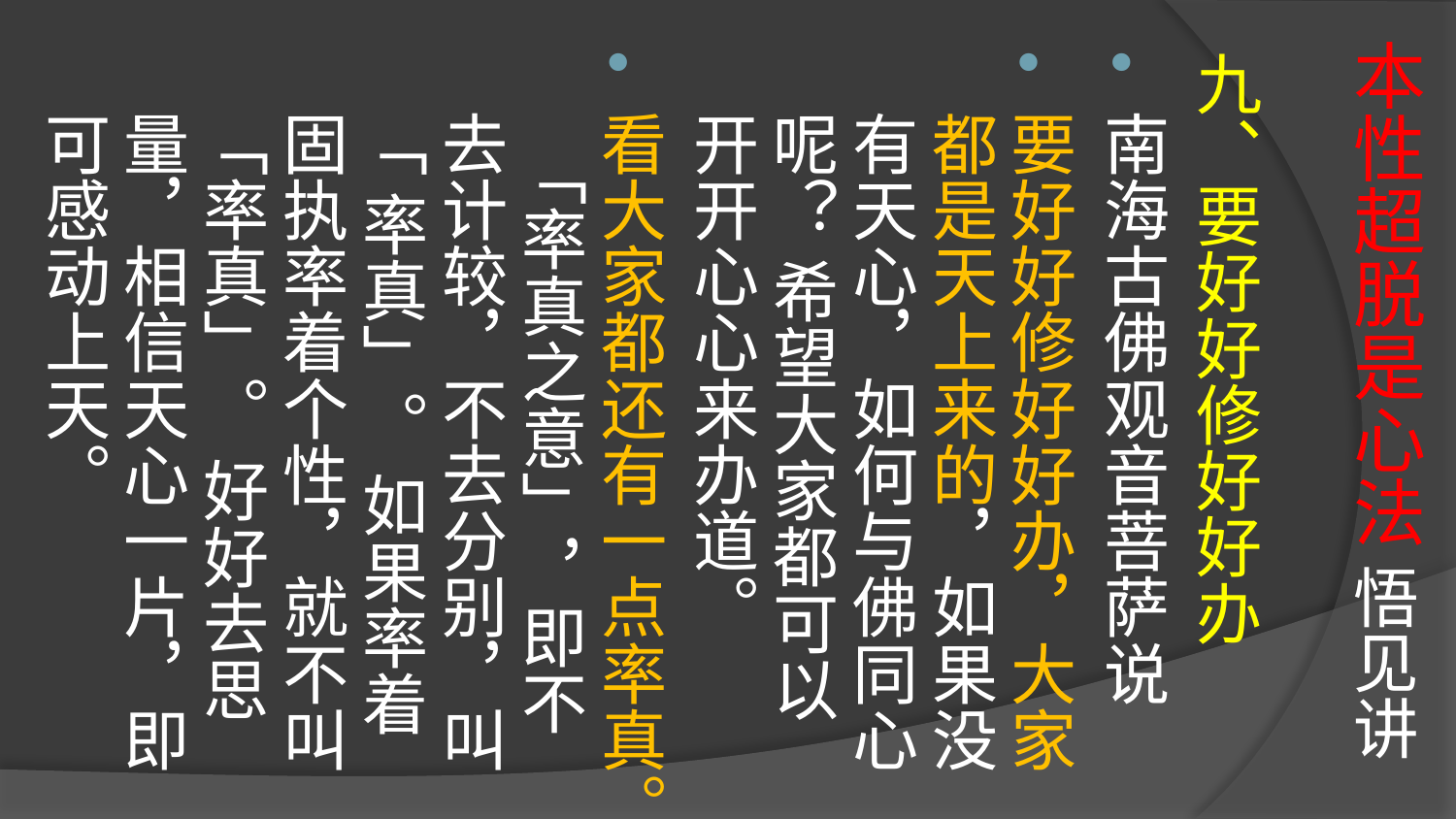

# 本性超脱是心法 悟见讲
九、要好好修好好办
南海古佛观音菩萨说
要好好修好好办，大家都是天上来的，如果没有天心，如何与佛同心呢？ 希望大家都可以开开心心来办道。
看大家都还有一点率真。  「率真之意」，即不去计较，不去分别，叫「 率真」。 如果率着固执率着个性，就不叫「率真」。 好好去思量，相信天心一片，即可感动上天。